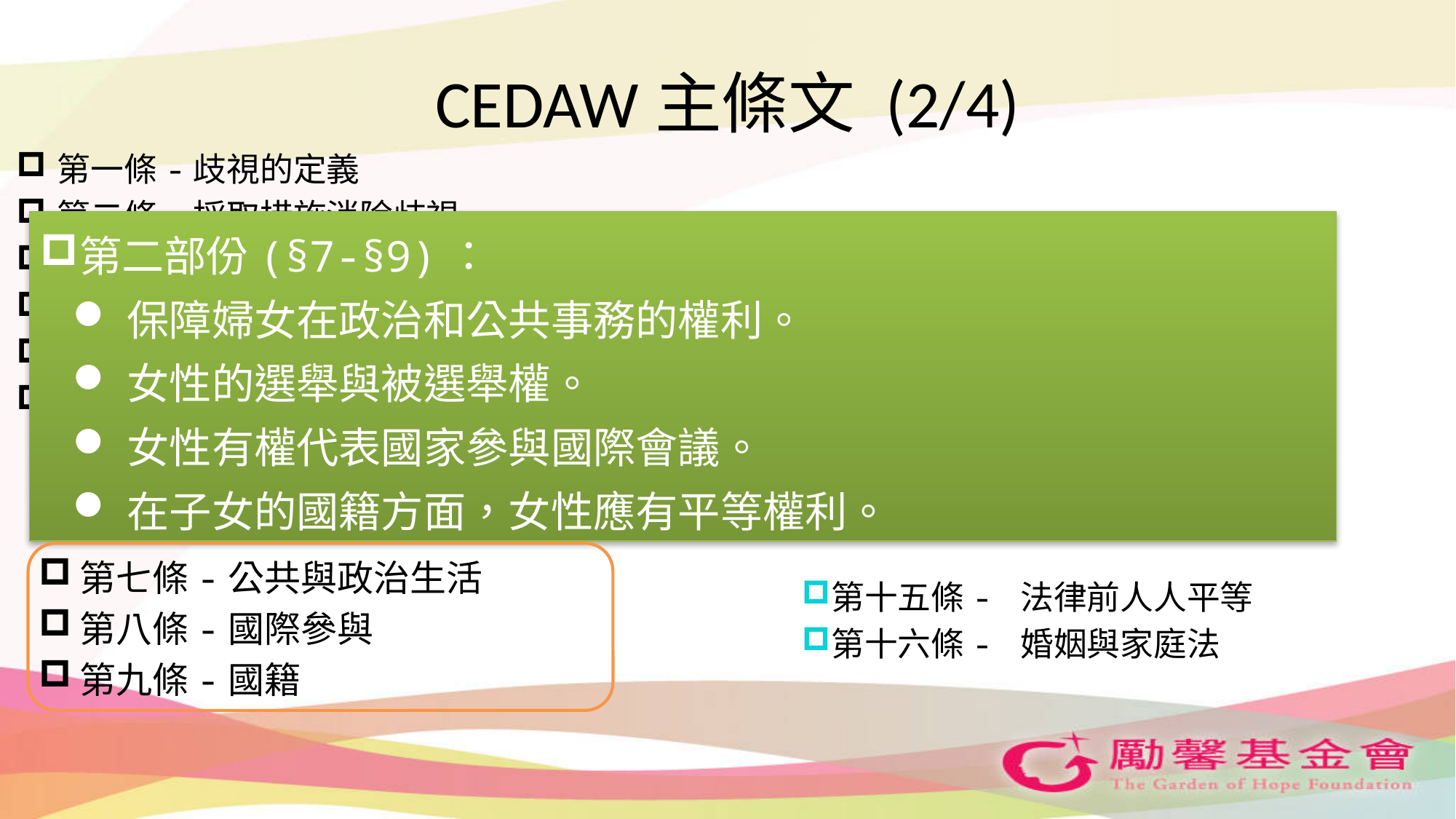

# CEDAW主條文 (2/4)
第一條-歧視的定義
第二條-採取措施消除歧視
第三條-保障基本人權與自由
第四條-臨時特別措施
第五條-性別角色刻板印象和偏見
第六條-禁止人口販運與賣淫
第十條-教育機會均等
第十一條-就業
第十二條- 保健與家庭計畫
第十三條- 經濟與社會福利
第十四條- 農村(rural)婦女
第二部份(§7-§9)：
保障婦女在政治和公共事務的權利。
女性的選舉與被選舉權。
女性有權代表國家參與國際會議。
在子女的國籍方面，女性應有平等權利。

第七條-公共與政治生活
第八條-國際參與
第九條-國籍
第十五條- 法律前人人平等
第十六條- 婚姻與家庭法